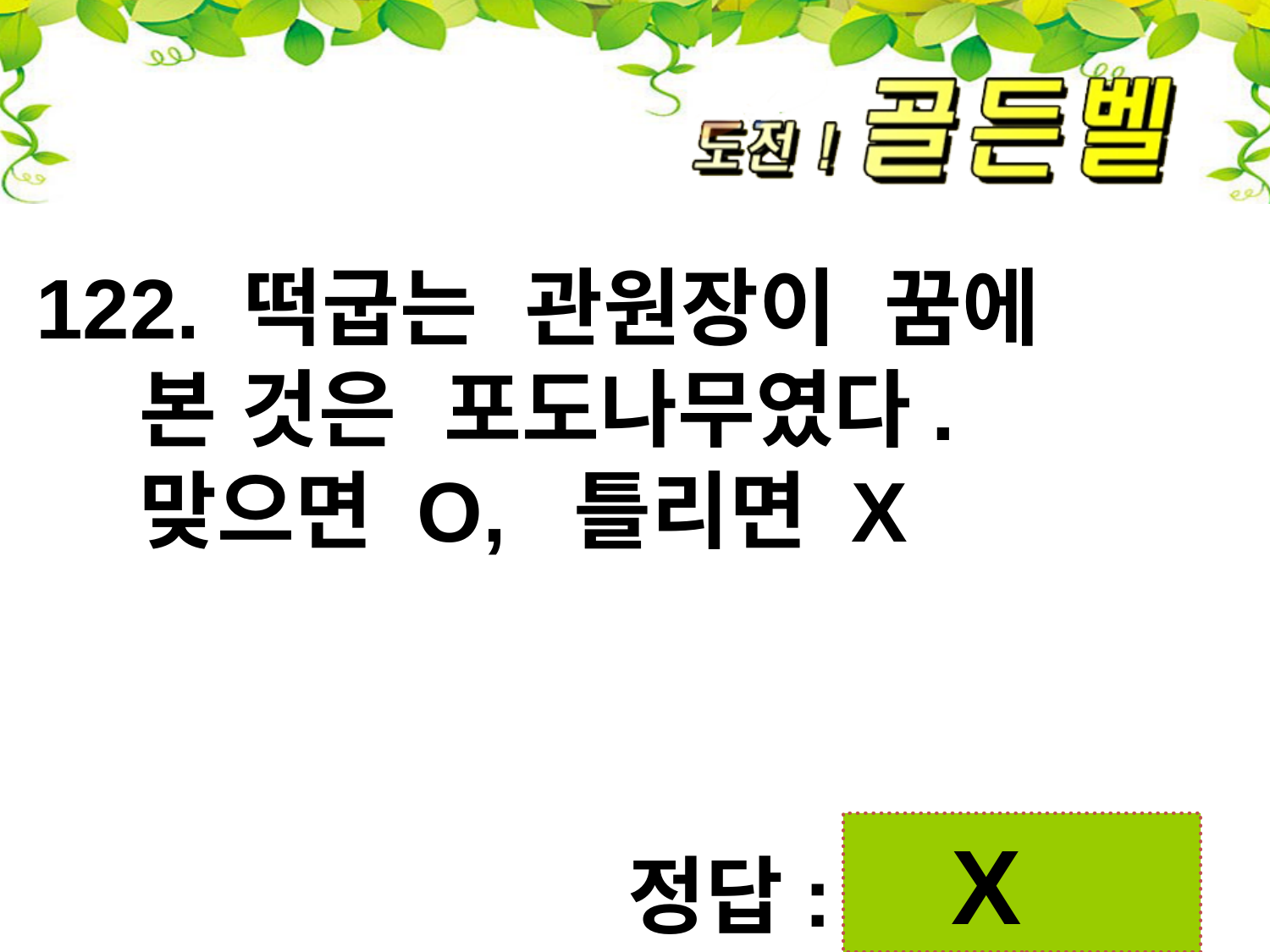

122. 떡굽는  관원장이  꿈에 본 것은  포도나무였다. 맞으면 O,  틀리면 X
    X
정답: